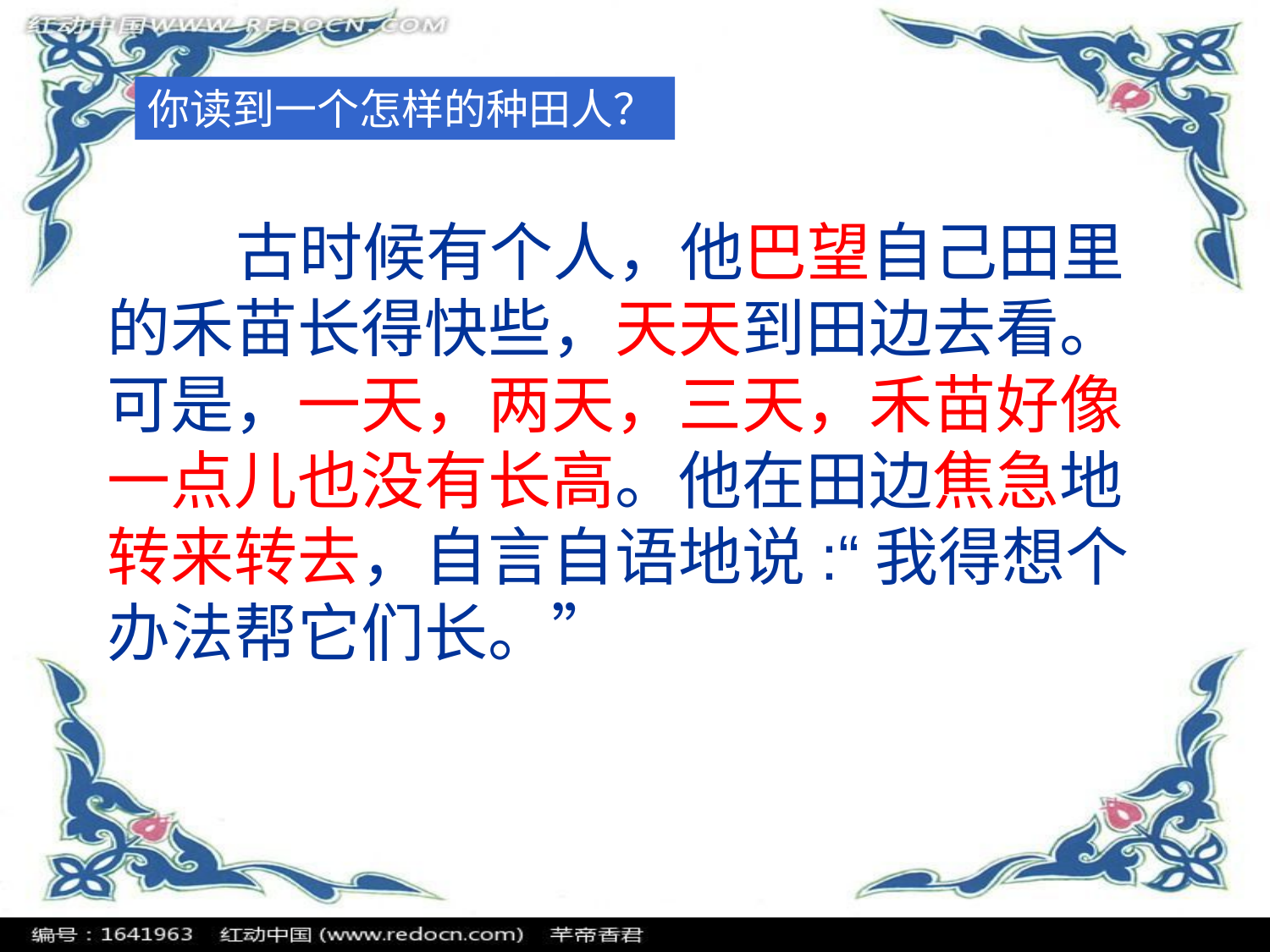

你读到一个怎样的种田人？
        古时候有个人，他巴望自己田里的禾苗长得快些，天天到田边去看。可是，一天，两天，三天，禾苗好像一点儿也没有长高。他在田边焦急地转来转去，自言自语地说:“我得想个办法帮它们长。”